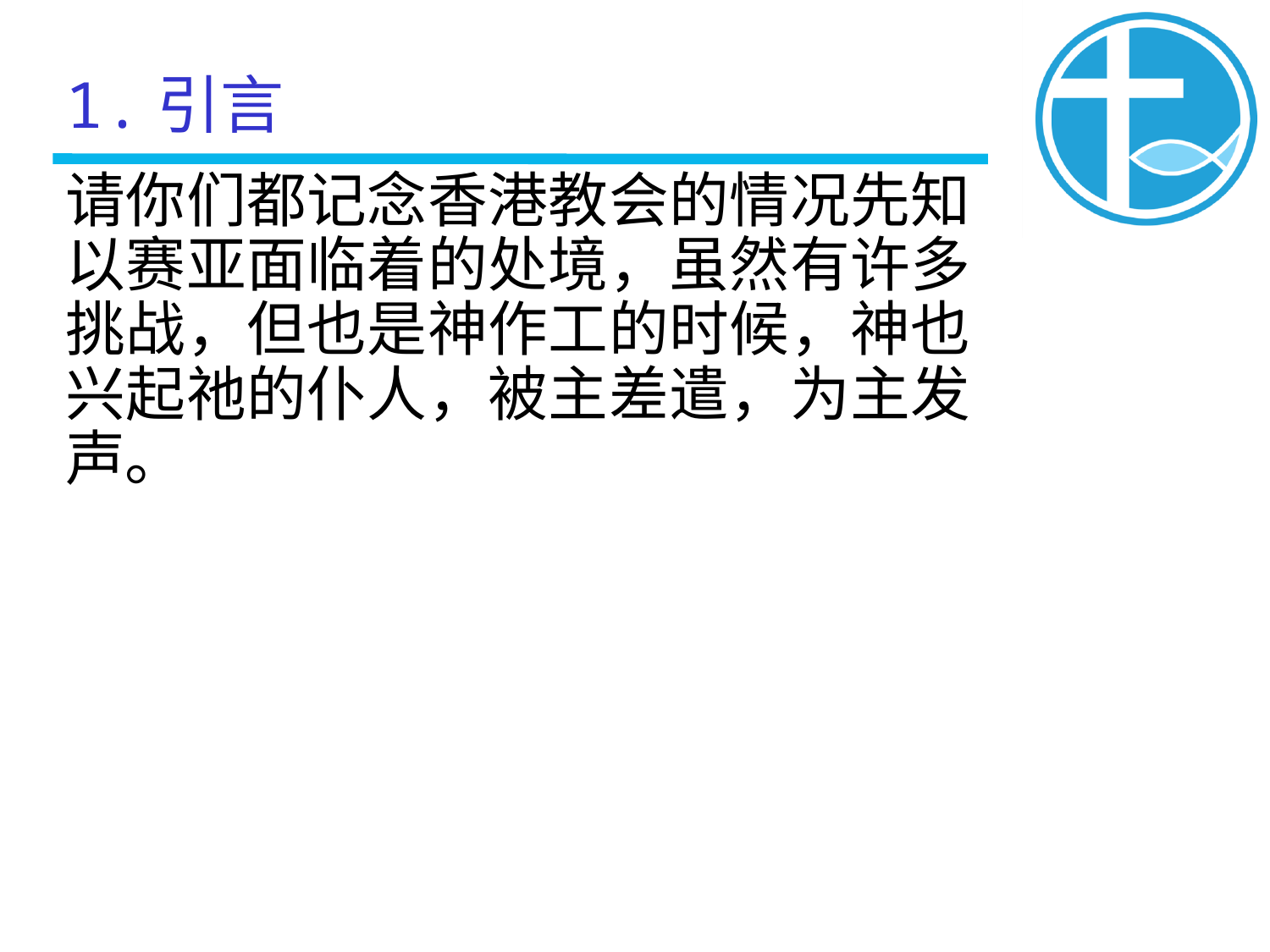

1.引言
请你们都记念香港教会的情况先知以赛亚面临着的处境，虽然有许多挑战，但也是神作工的时候，神也兴起祂的仆人，被主差遣，为主发声。